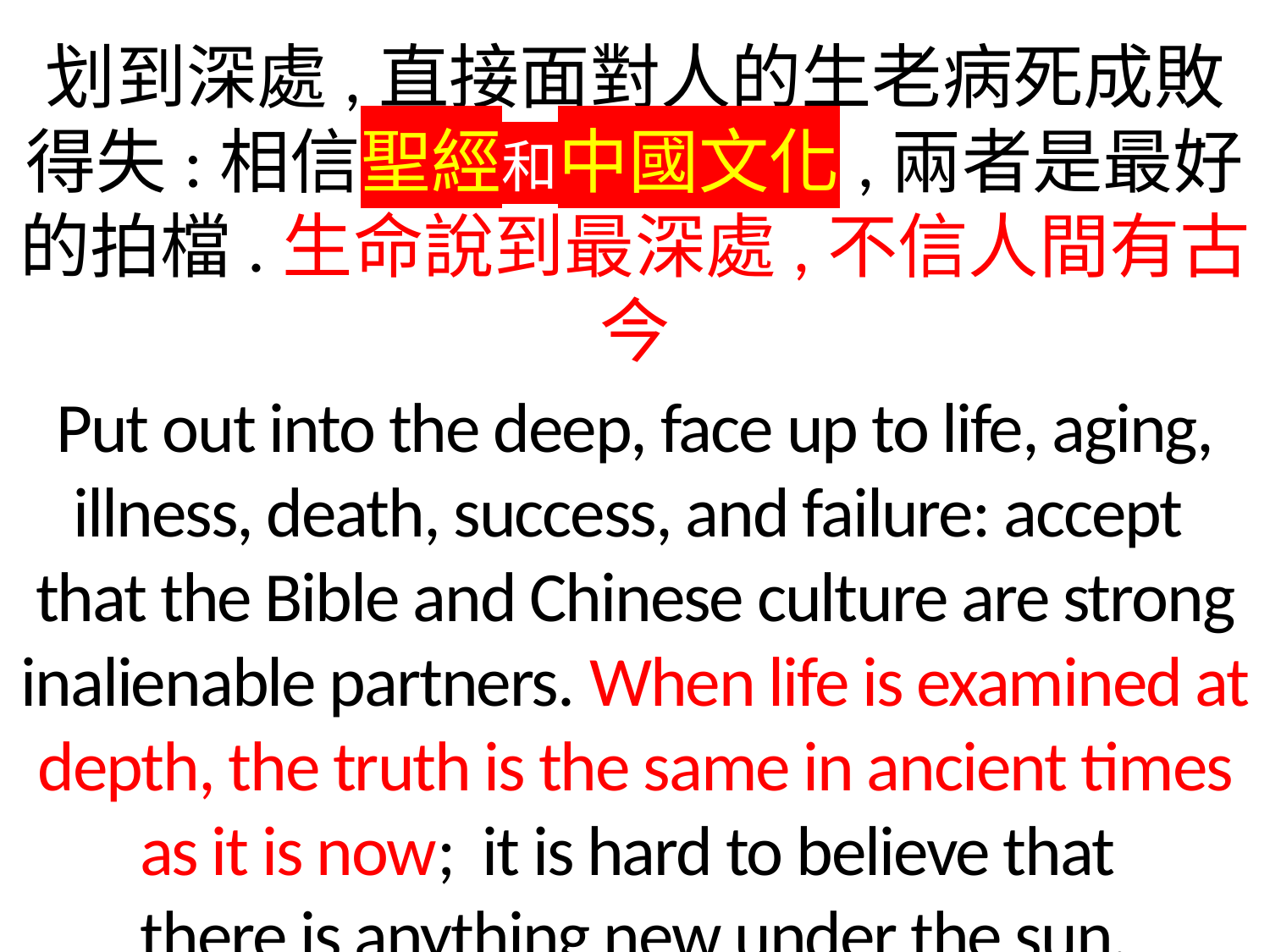

划到深處,直接面對人的生老病死成敗得失:相信聖經和中國文化,兩者是最好的拍檔.生命說到最深處,不信人間有古今
Put out into the deep, face up to life, aging, illness, death, success, and failure: accept  that the Bible and Chinese culture are strong inalienable partners. When life is examined at depth, the truth is the same in ancient times as it is now;  it is hard to believe that
there is anything new under the sun.